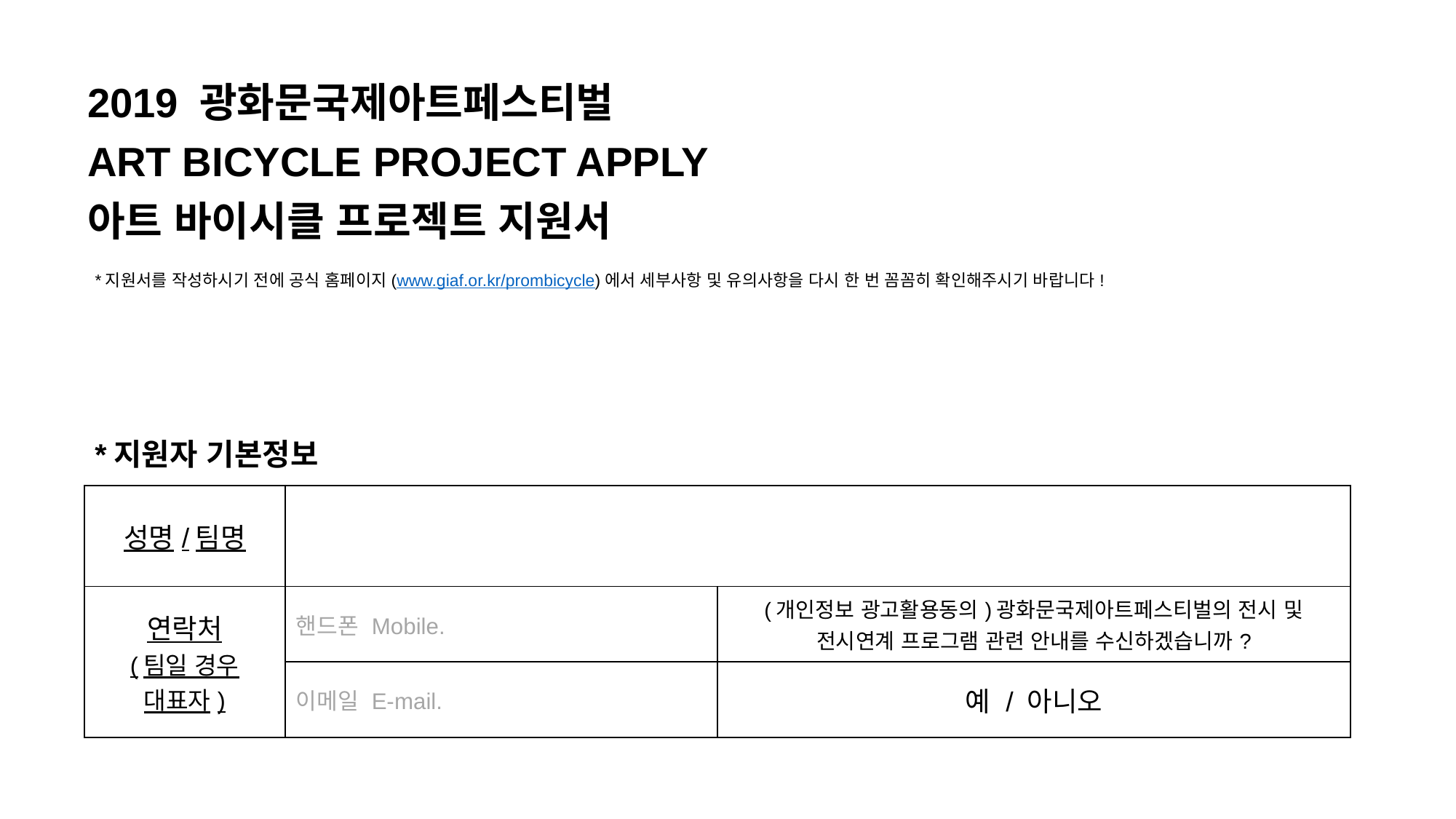

2019 광화문국제아트페스티벌
ART BICYCLE PROJECT APPLY
아트 바이시클 프로젝트 지원서
*지원서를 작성하시기 전에 공식 홈페이지(www.giaf.or.kr/prombicycle)에서 세부사항 및 유의사항을 다시 한 번 꼼꼼히 확인해주시기 바랍니다!
*지원자 기본정보
| 성명/팀명 |  |  |
| --- | --- | --- |
| 연락처 (팀일 경우 대표자) | 핸드폰 Mobile. | (개인정보 광고활용동의)광화문국제아트페스티벌의 전시 및 전시연계 프로그램 관련 안내를 수신하겠습니까? |
|  | 이메일 E-mail. | 예 / 아니오 |